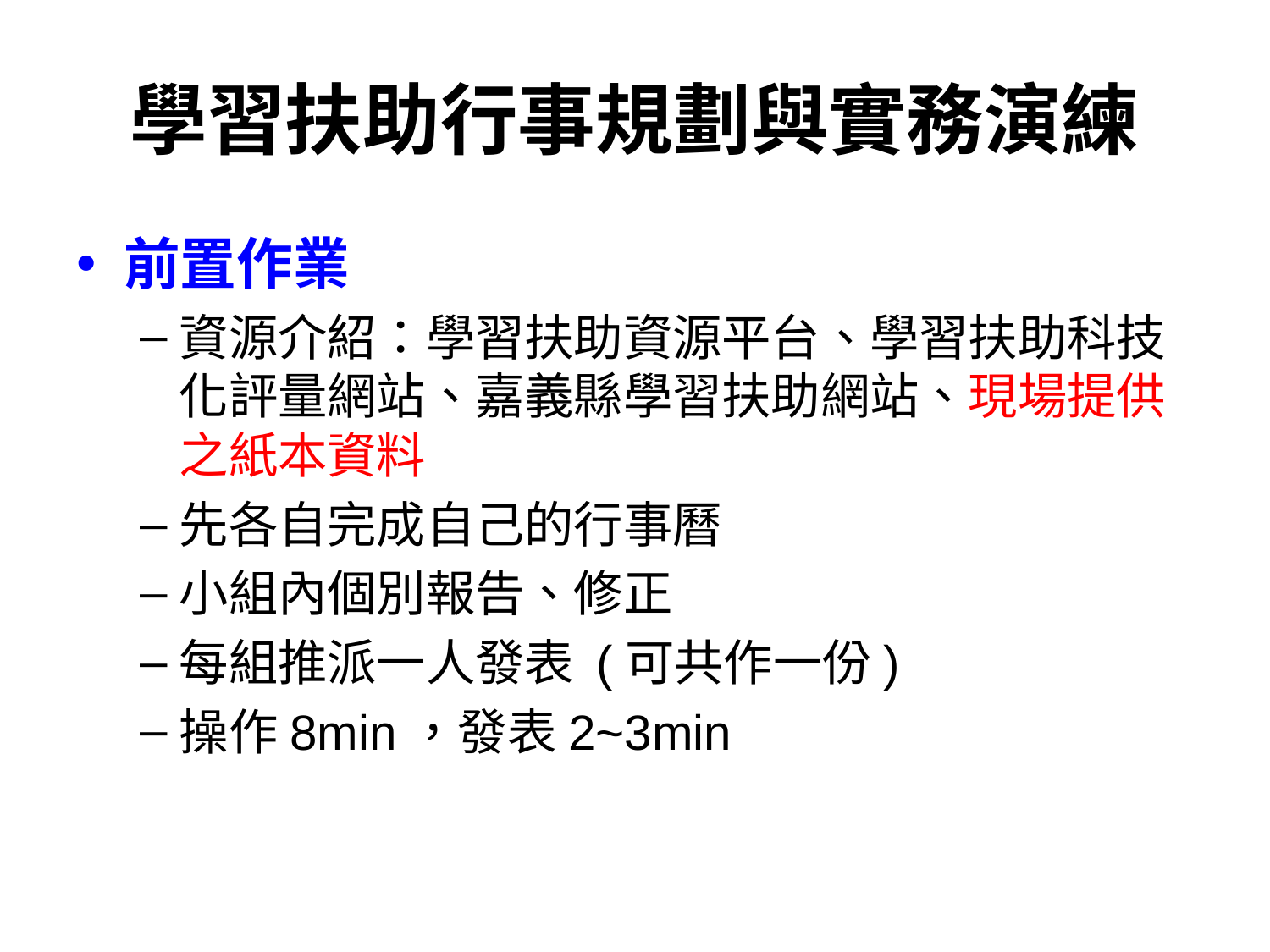

# 學習扶助行事規劃與實務演練
前置作業
資源介紹：學習扶助資源平台、學習扶助科技化評量網站、嘉義縣學習扶助網站、現場提供之紙本資料
先各自完成自己的行事曆
小組內個別報告、修正
每組推派一人發表 (可共作一份)
操作8min，發表2~3min